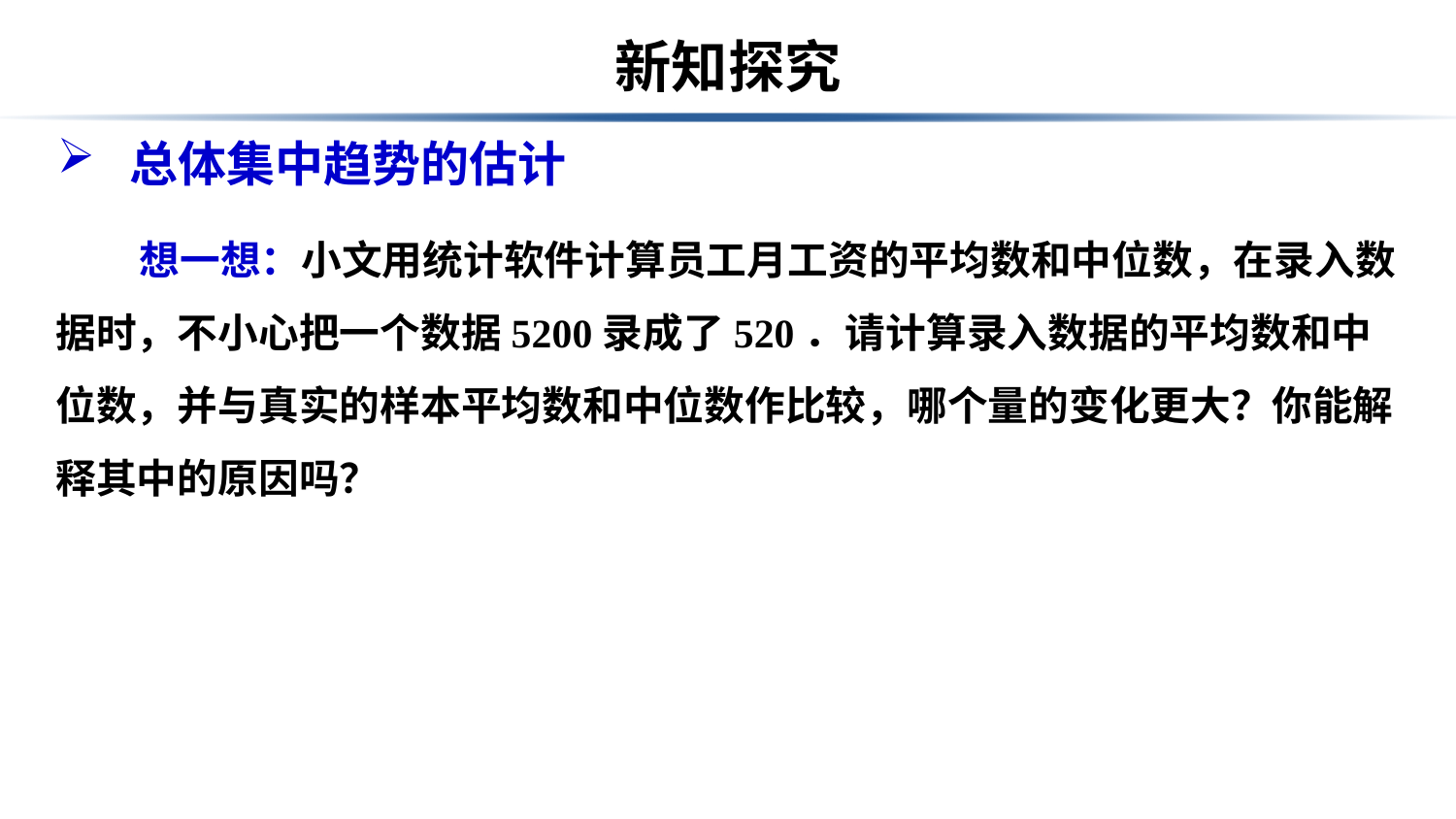

# 新知探究
总体集中趋势的估计
        想一想：小文用统计软件计算员工月工资的平均数和中位数，在录入数据时，不小心把一个数据5200录成了520．请计算录入数据的平均数和中位数，并与真实的样本平均数和中位数作比较，哪个量的变化更大？你能解释其中的原因吗？